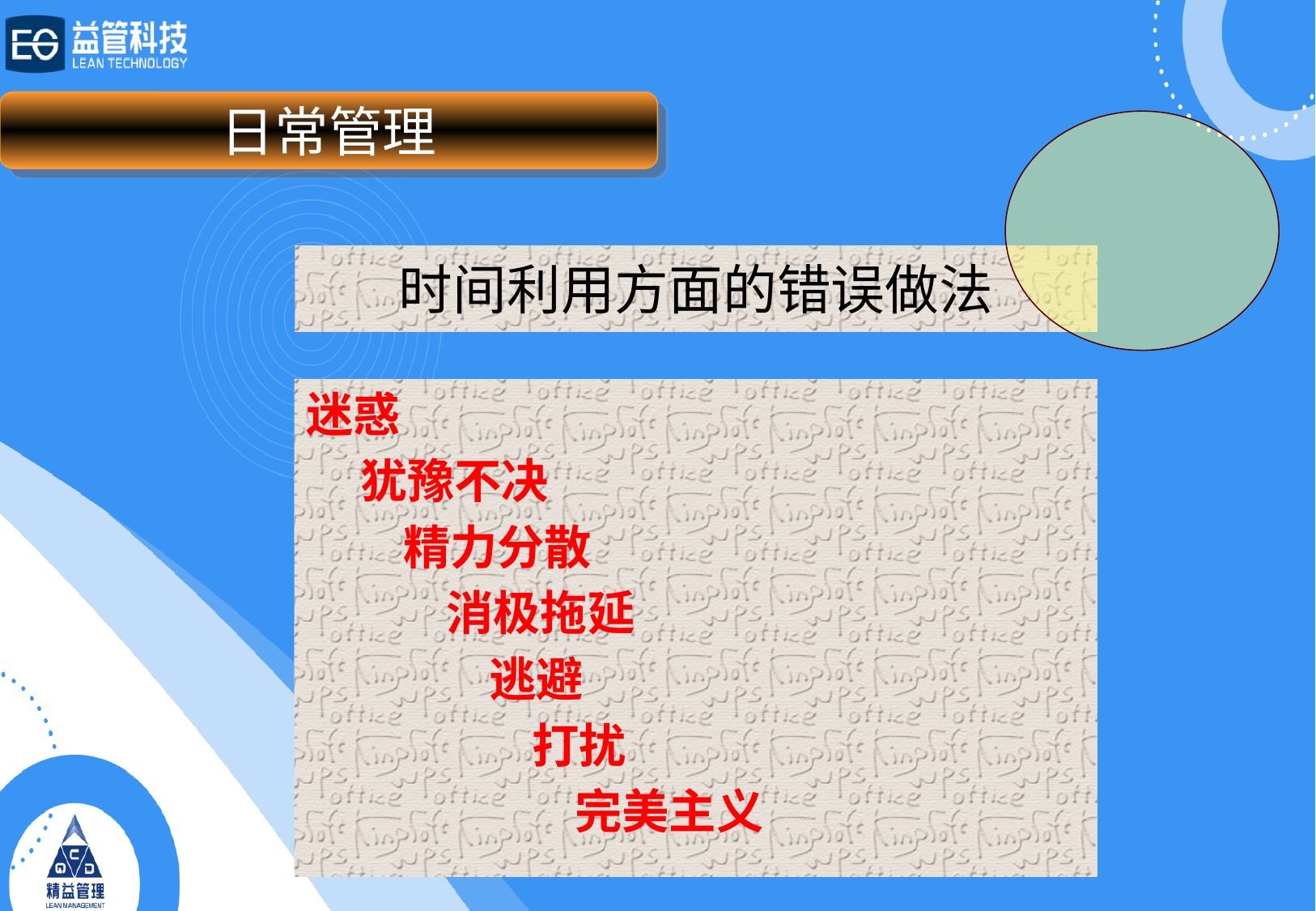

日常管理

# 时间利用方面的错误做法
迷惑
    犹豫不决
        精力分散
            消极拖延
                逃避
                    打扰
                        完美主义